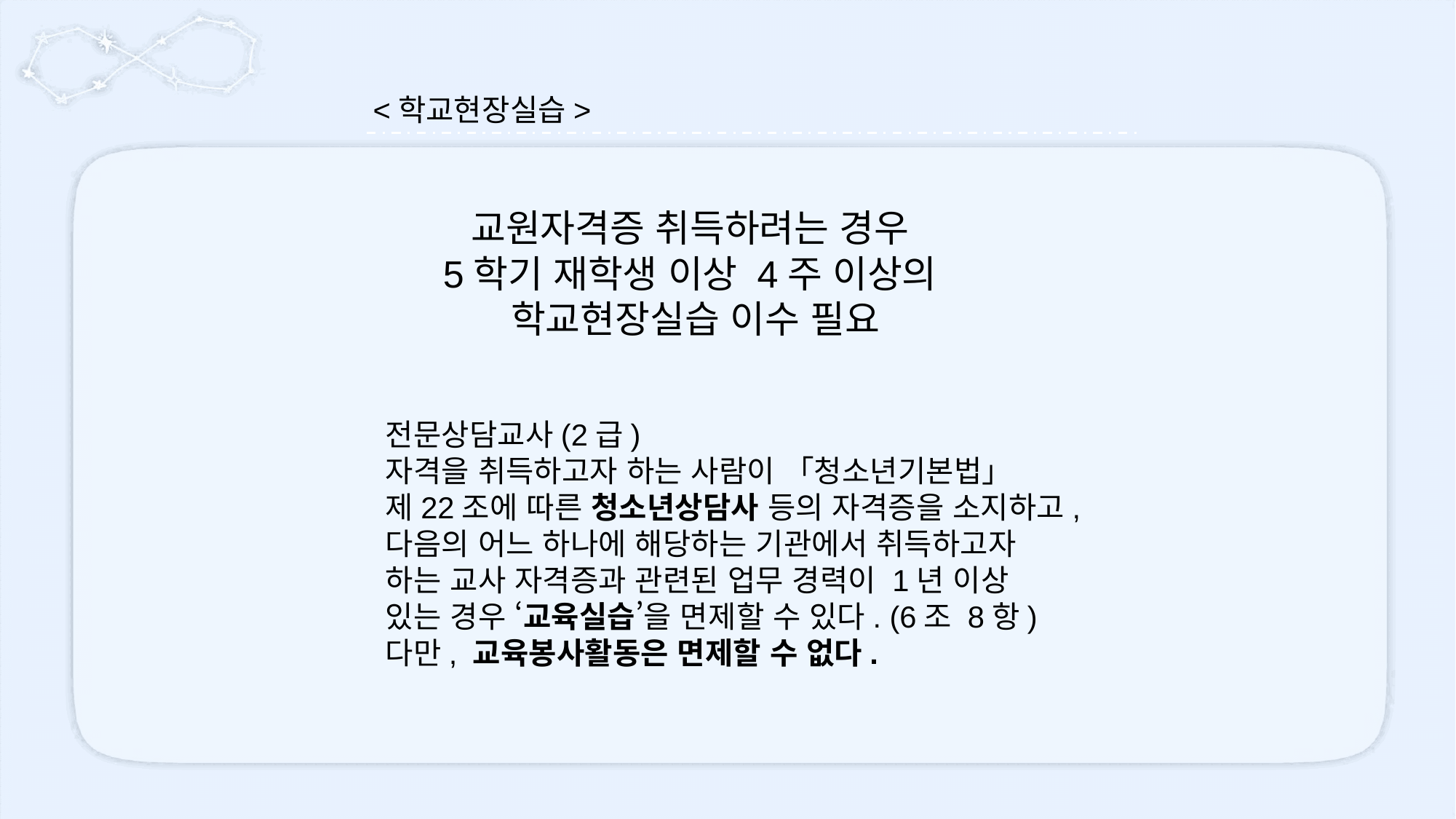

<학교현장실습>
교원자격증 취득하려는 경우
5학기 재학생 이상 4주 이상의
학교현장실습 이수 필요

전문상담교사(2급)
자격을 취득하고자 하는 사람이 「청소년기본법」
제22조에 따른 청소년상담사 등의 자격증을 소지하고,
다음의 어느 하나에 해당하는 기관에서 취득하고자
하는 교사 자격증과 관련된 업무 경력이 1년 이상
있는 경우 ‘교육실습’을 면제할 수 있다. (6조 8항)
다만, 교육봉사활동은 면제할 수 없다.